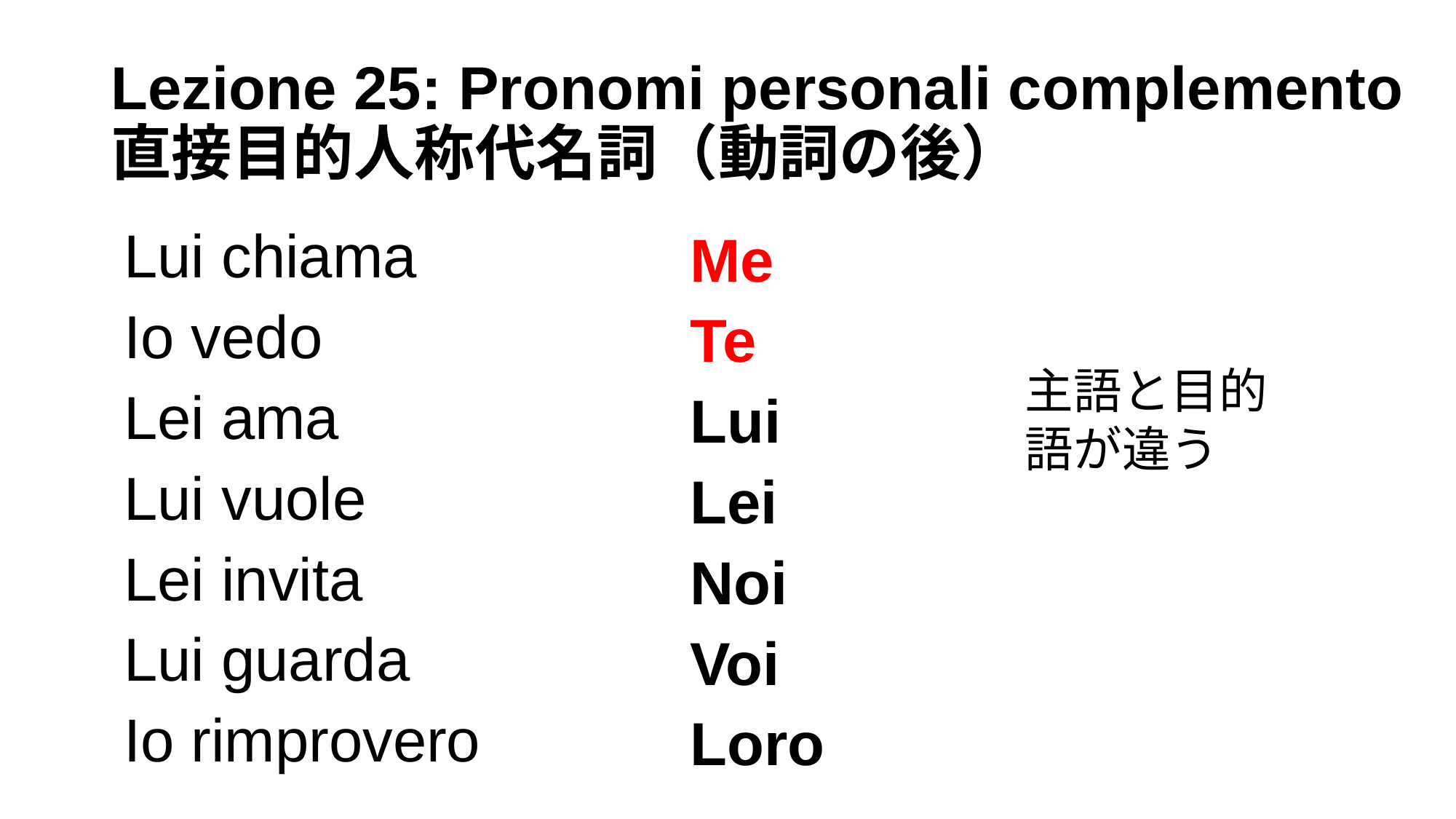

# Lezione 25: Pronomi personali complemento 直接目的人称代名詞（動詞の後）
Lui chiama
Io vedo
Lei ama
Lui vuole
Lei invita
Lui guarda
Io rimprovero

Me
Te
Lui
Lei
Noi
Voi
Loro

主語と目的語が違う